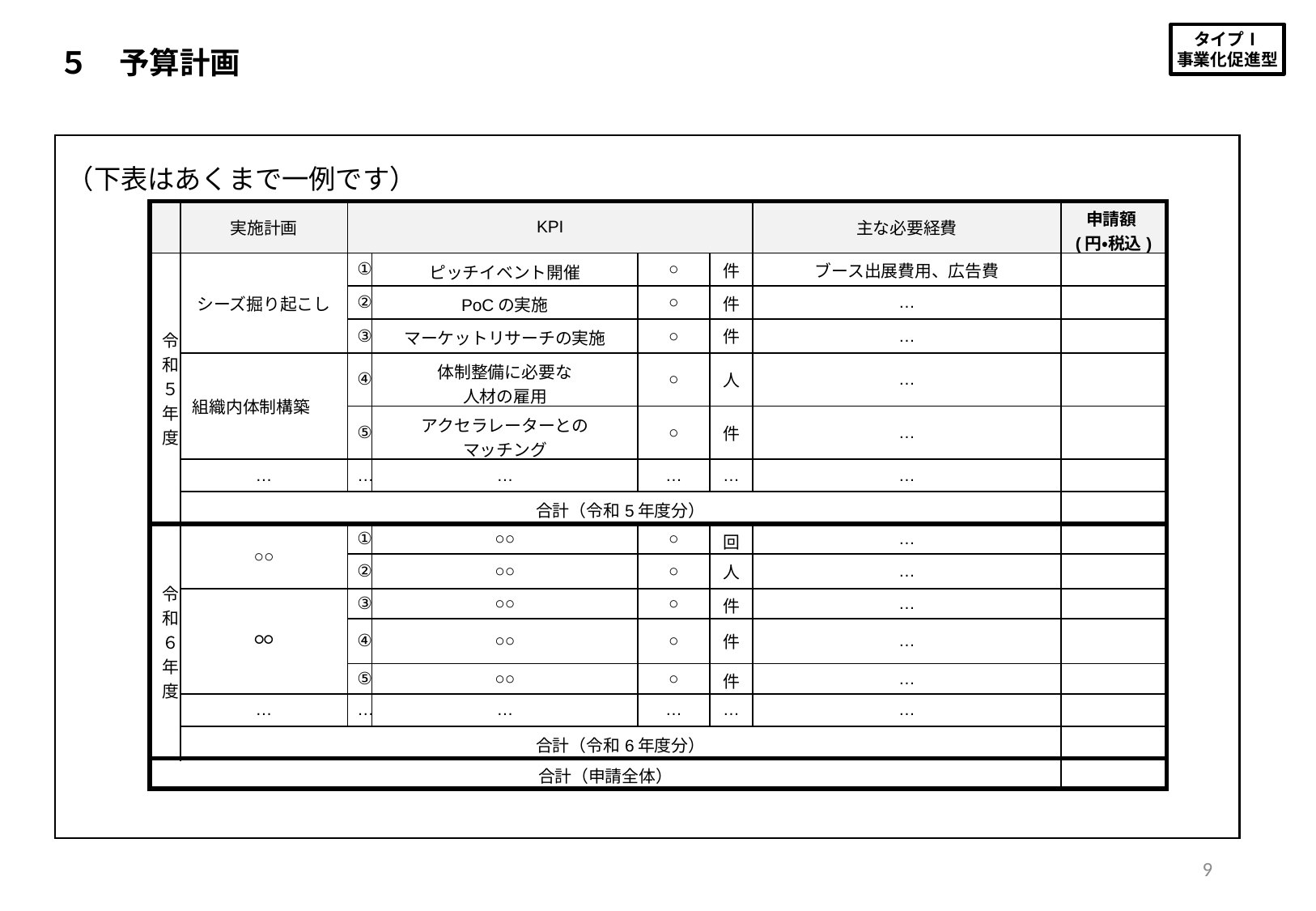

５　予算計画

（下表はあくまで一例です）
|  | 実施計画 | KPI | 項目 |  |  | 主な必要経費 | 申請額(円・税込) |
| --- | --- | --- | --- | --- | --- | --- | --- |
| 令和５年度 | シーズ掘り起こし | ① | ピッチイベント開催 | ○ | 件 | ブース出展費用、広告費 |  |
|  |  | ② | PoCの実施 | ○ | 件 | … |  |
|  |  | ③ | マーケットリサーチの実施 | ○ | 件 | … |  |
|  | 組織内体制構築 | ④ | 体制整備に必要な 人材の雇用 | ○ | 人 | … |  |
|  |  | ⑤ | アクセラレーターとの マッチング | ○ | 件 | … |  |
|  | … | … | … | … | … | … |  |
|  | 合計（令和5年度分） | 合計（令和5年度分） |  |  |  |  |  |
| 令和６年度 | ○○ | ① | ○○ | ○ | 回 | … |  |
|  |  | ② | ○○ | ○ | 人 | … |  |
|  | ○○ | ③ | ○○ | ○ | 件 | … |  |
|  |  | ④ | ○○ | ○ | 件 | … |  |
|  |  | ⑤ | ○○ | ○ | 件 | … |  |
|  | … | … | … | … | … | … |  |
|  | 合計（令和6年度分） | 合計（令和6年度分） |  |  |  |  |  |
| 合計（申請全体） |  | 合計（申請全体） |  |  |  |  |  |
9